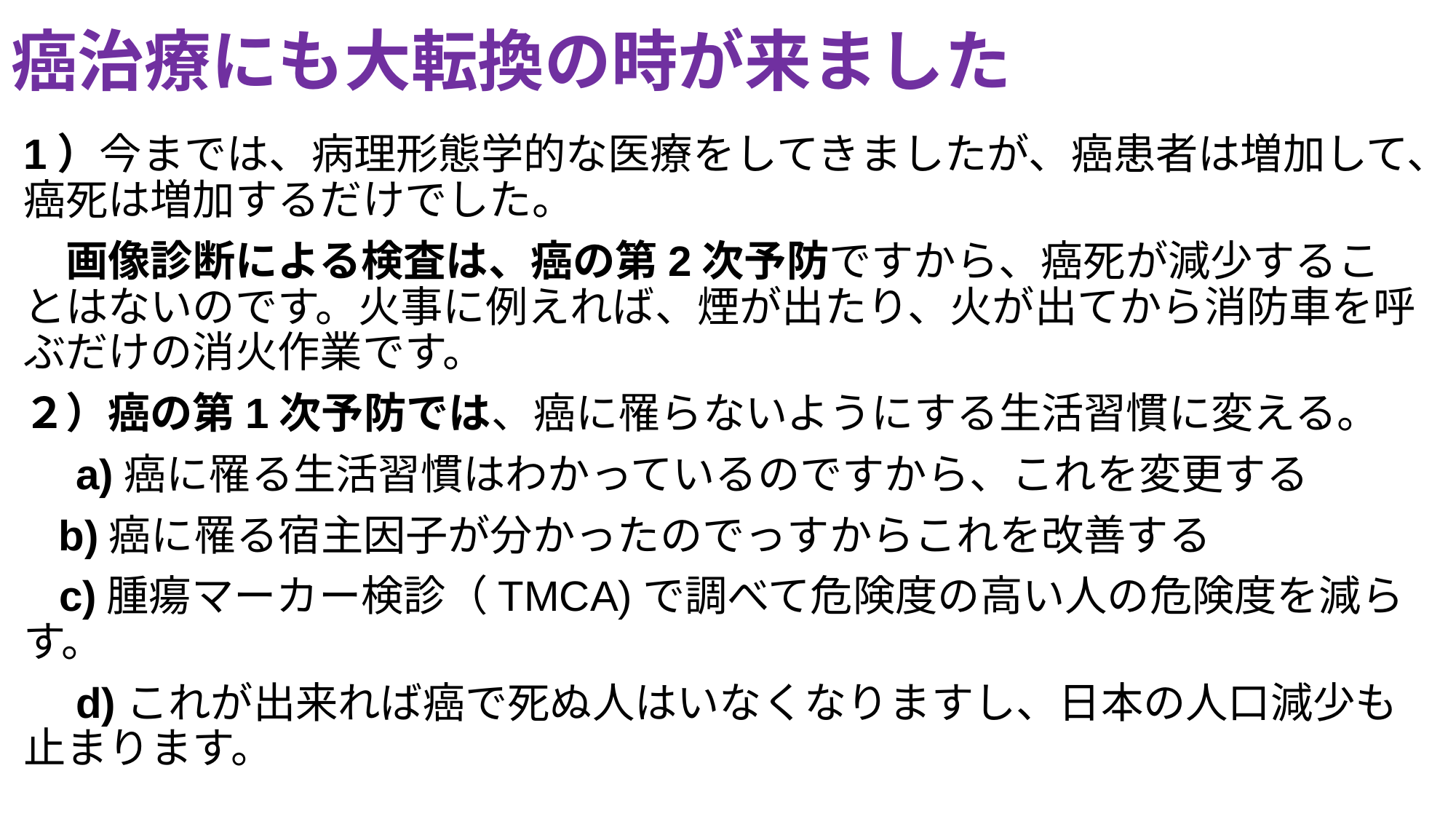

# 癌治療にも大転換の時が来ました
1）今までは、病理形態学的な医療をしてきましたが、癌患者は増加して、癌死は増加するだけでした。
　画像診断による検査は、癌の第2次予防ですから、癌死が減少することはないのです。火事に例えれば、煙が出たり、火が出てから消防車を呼ぶだけの消火作業です。
２）癌の第1次予防では、癌に罹らないようにする生活習慣に変える。
　a)癌に罹る生活習慣はわかっているのですから、これを変更する
   b)癌に罹る宿主因子が分かったのでっすからこれを改善する
   c)腫瘍マーカー検診（TMCA)で調べて危険度の高い人の危険度を減らす。
　d)これが出来れば癌で死ぬ人はいなくなりますし、日本の人口減少も止まります。